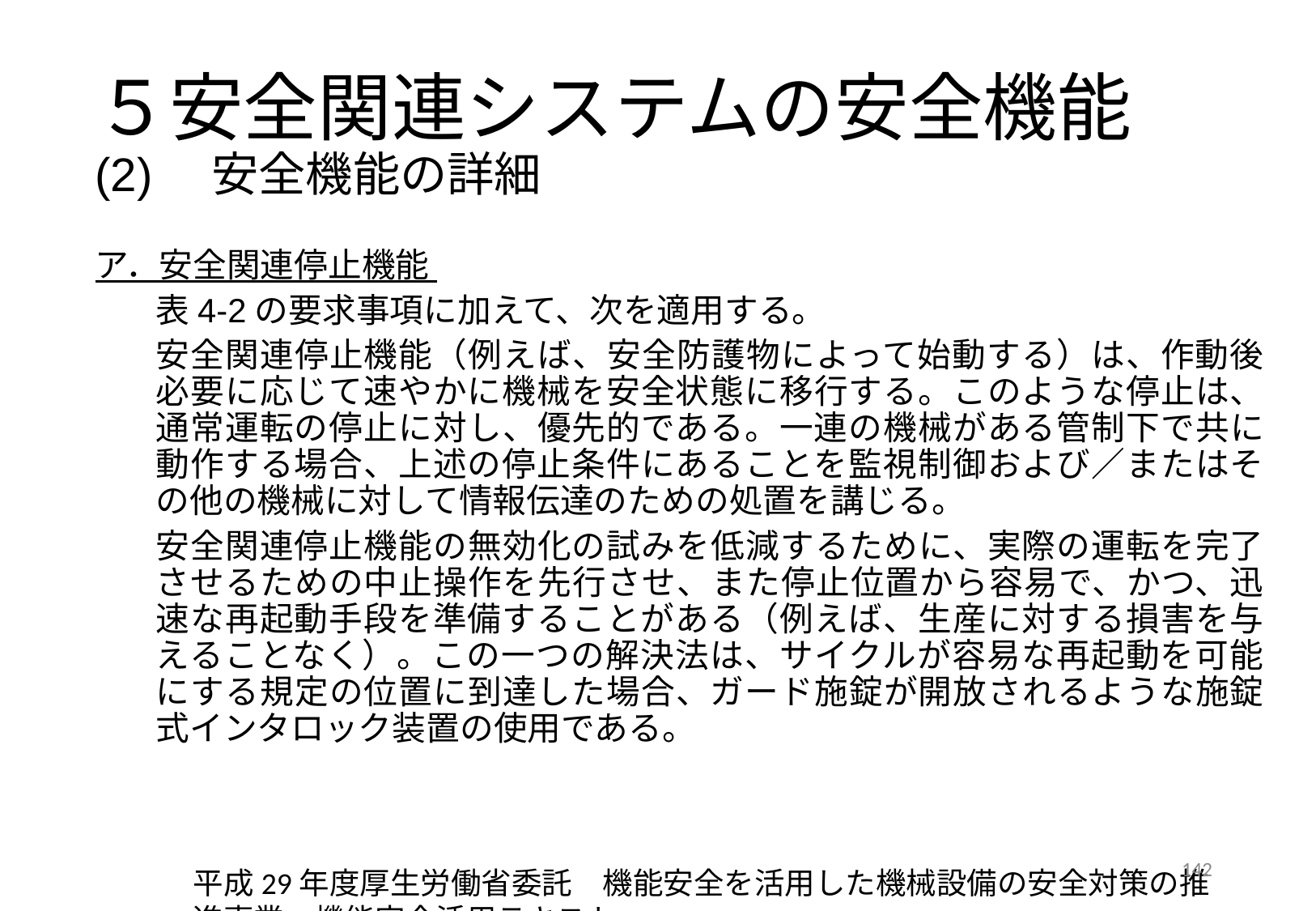

# ５安全関連システムの安全機能 (2)　安全機能の詳細
ア．安全関連停止機能
表4-2の要求事項に加えて、次を適用する。
安全関連停止機能（例えば、安全防護物によって始動する）は、作動後必要に応じて速やかに機械を安全状態に移行する。このような停止は、通常運転の停止に対し、優先的である。一連の機械がある管制下で共に動作する場合、上述の停止条件にあることを監視制御および／またはその他の機械に対して情報伝達のための処置を講じる。
安全関連停止機能の無効化の試みを低減するために、実際の運転を完了させるための中止操作を先行させ、また停止位置から容易で、かつ、迅速な再起動手段を準備することがある（例えば、生産に対する損害を与えることなく）。この一つの解決法は、サイクルが容易な再起動を可能にする規定の位置に到達した場合、ガード施錠が開放されるような施錠式インタロック装置の使用である。
142
平成29年度厚生労働省委託　機能安全を活用した機械設備の安全対策の推進事業　機能安全活用テキスト